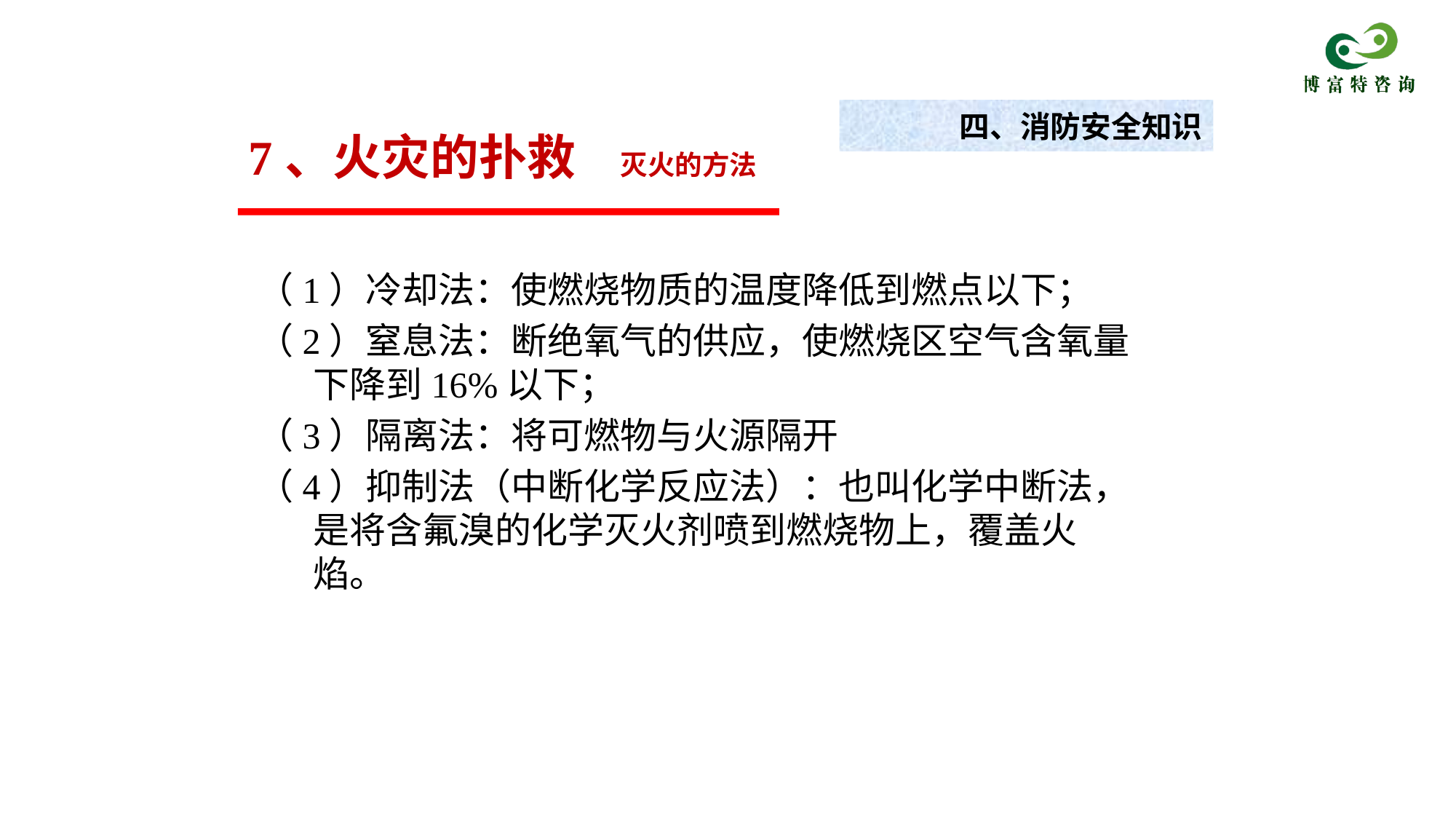

四、消防安全知识
# 7、火灾的扑救    灭火的方法

（1）冷却法：使燃烧物质的温度降低到燃点以下；
（2）窒息法：断绝氧气的供应，使燃烧区空气含氧量下降到16%以下；
（3）隔离法：将可燃物与火源隔开
（4）抑制法（中断化学反应法）：也叫化学中断法，是将含氟溴的化学灭火剂喷到燃烧物上，覆盖火焰。